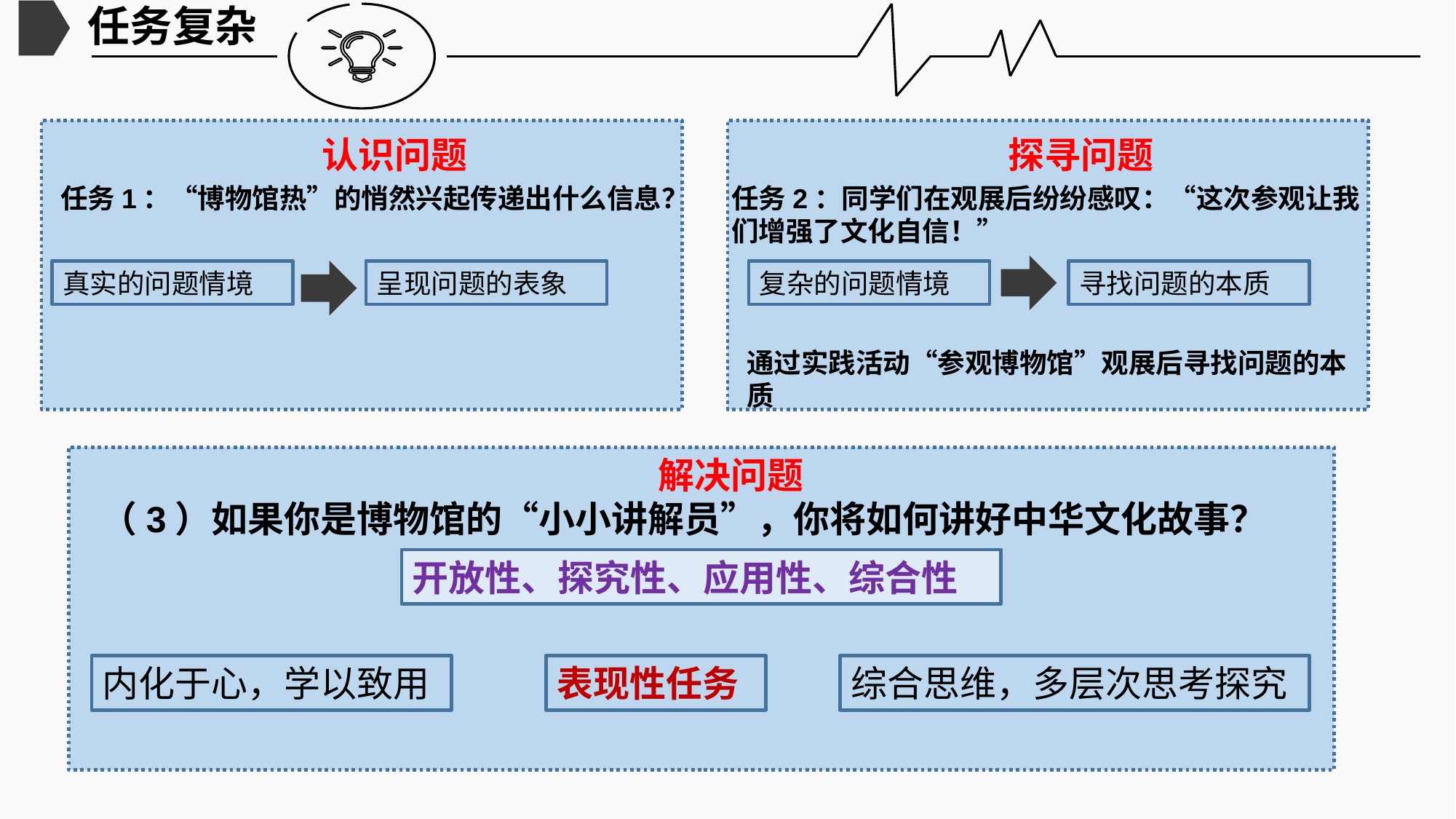

任务复杂

     认识问题

     探寻问题

任务1：“博物馆热”的悄然兴起传递出什么信息？

任务2：同学们在观展后纷纷感叹：“这次参观让我们增强了文化自信！”

真实的问题情境

呈现问题的表象
复杂的问题情境
寻找问题的本质
通过实践活动“参观博物馆”观展后寻找问题的本质
     解决问题
（3）如果你是博物馆的“小小讲解员”，你将如何讲好中华文化故事？
开放性、探究性、应用性、综合性
内化于心，学以致用
表现性任务
综合思维，多层次思考探究